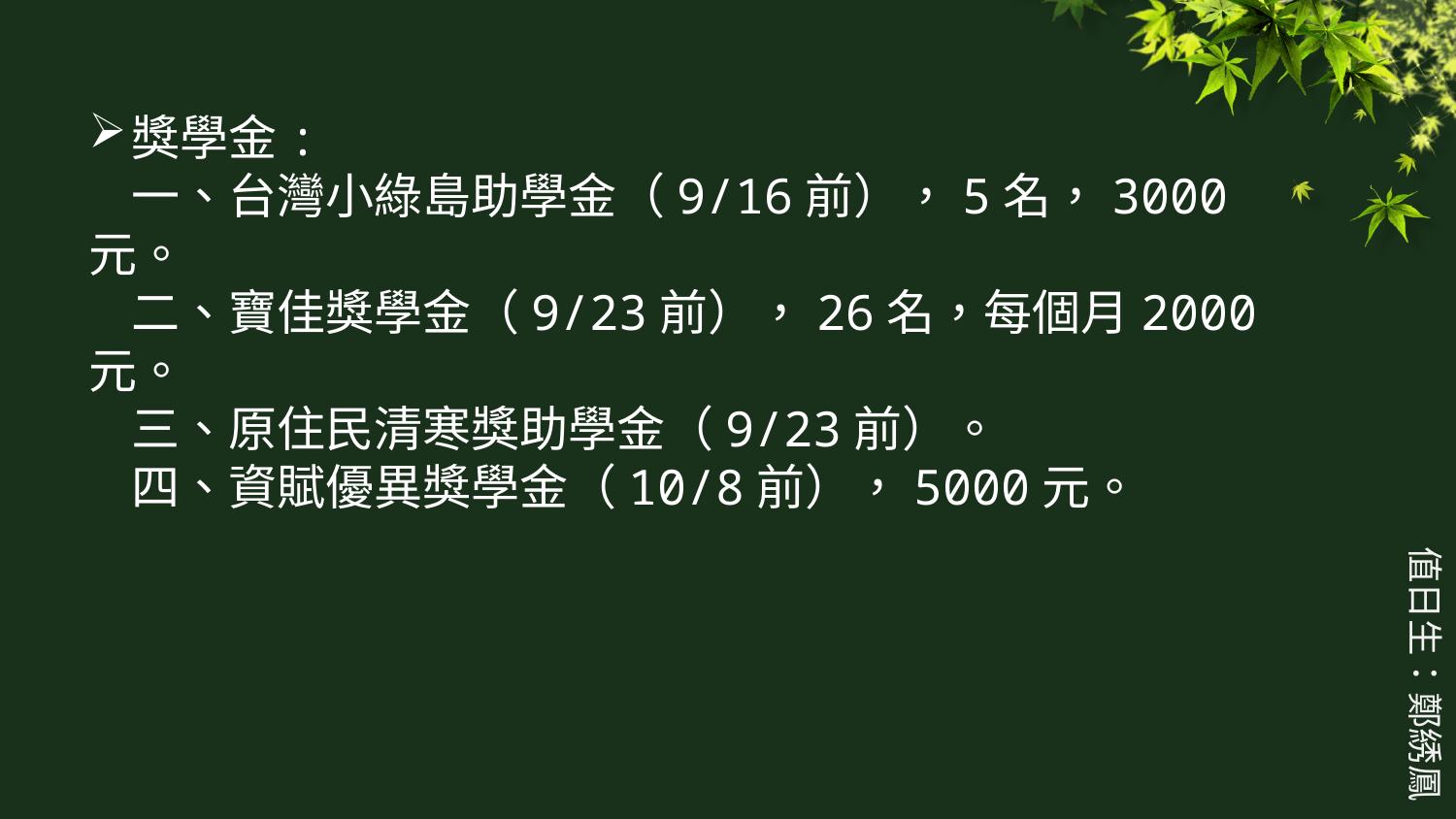

獎學金:
一、台灣小綠島助學金（9/16前），5名，3000元。
二、寶佳獎學金（9/23前），26名，每個月2000元。
三、原住民清寒獎助學金（9/23前）。
四、資賦優異獎學金（10/8前），5000元。

值日生：鄭綉鳳